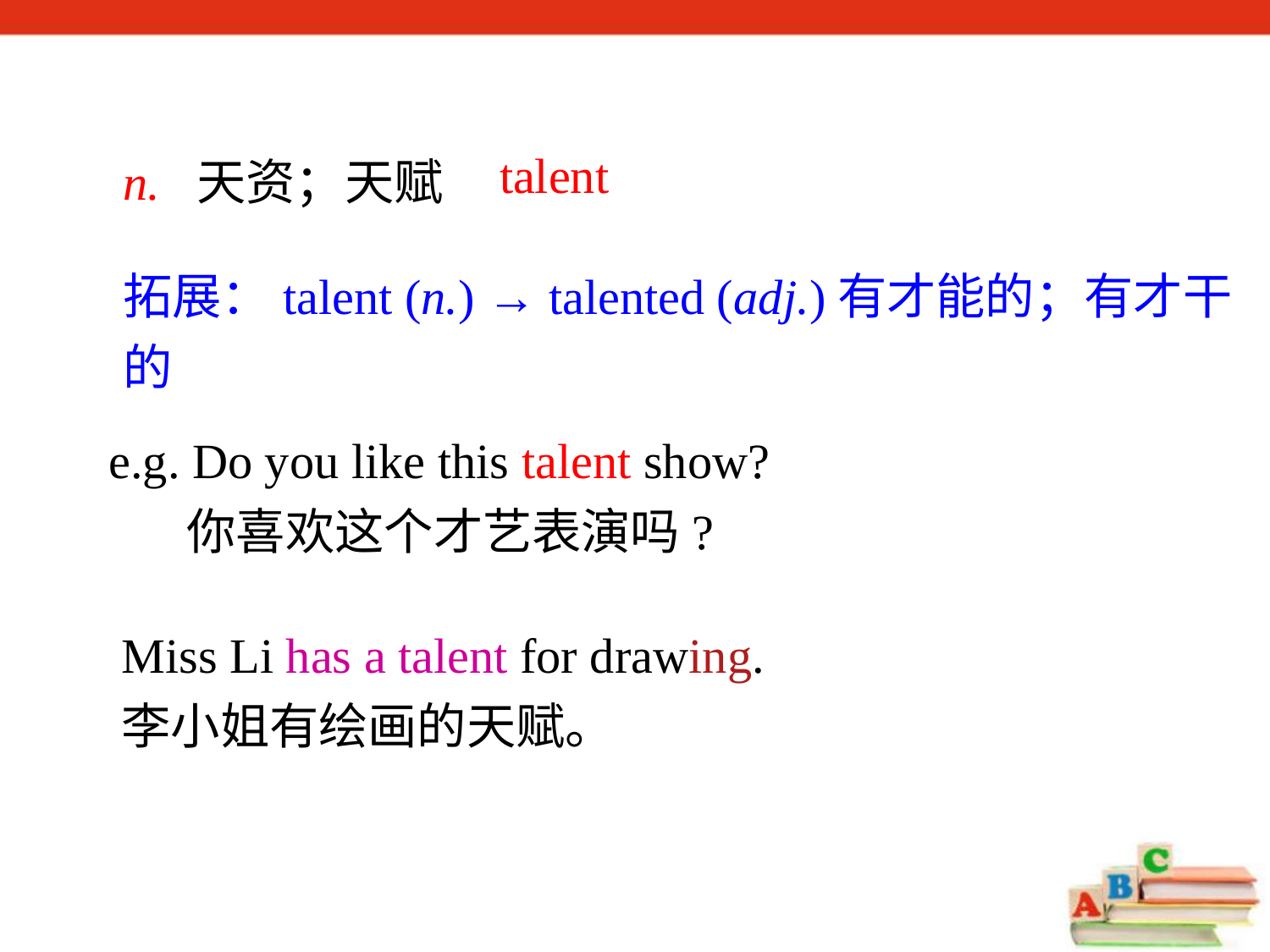

n.  天资；天赋
talent
拓展：talent (n.) → talented (adj.)有才能的；有才干的
e.g. Do you like this talent show?
      你喜欢这个才艺表演吗?
Miss Li has a talent for drawing.
李小姐有绘画的天赋。